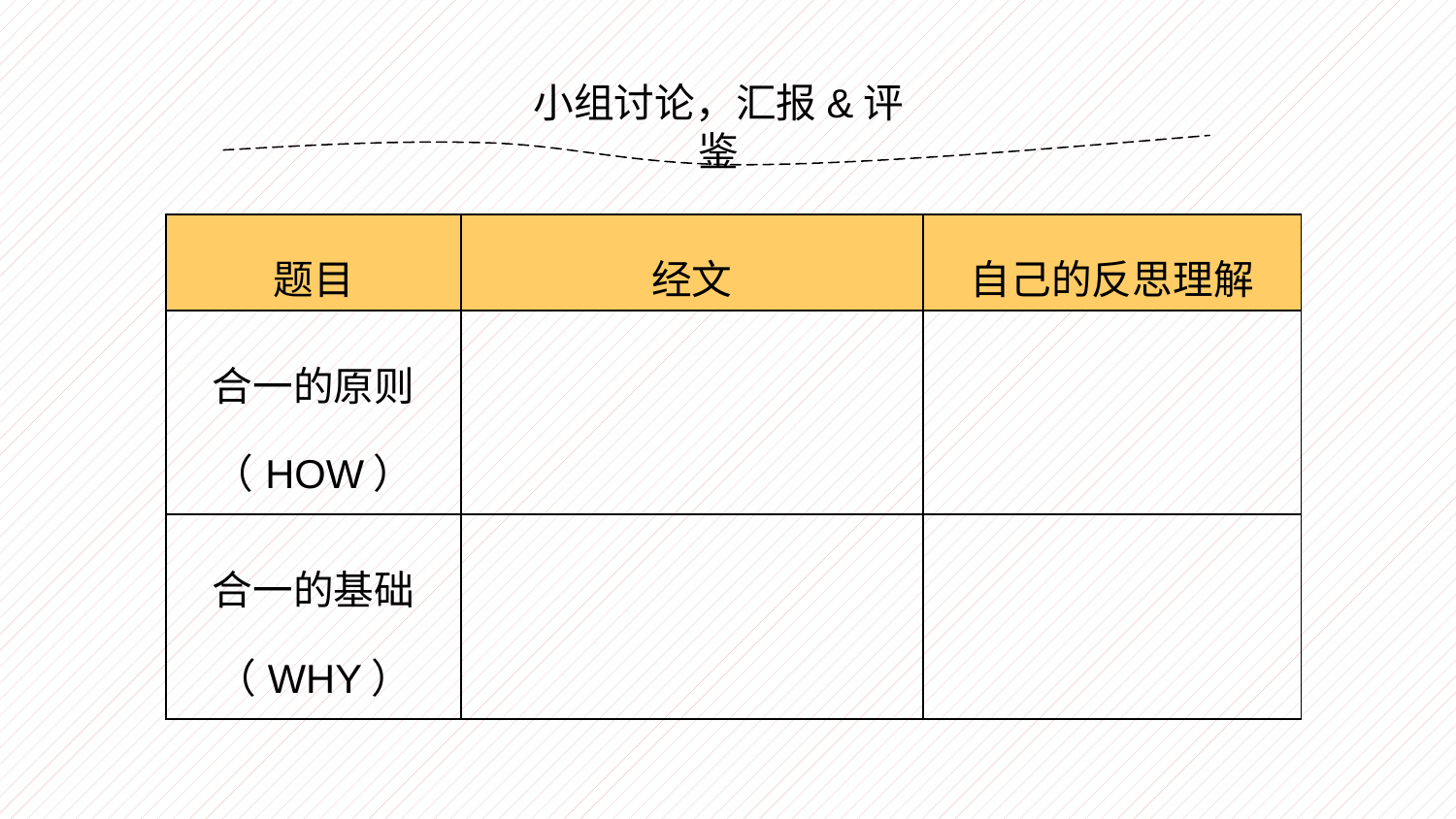

小组讨论，汇报&评鉴

| 题目 | 经文 | 自己的反思理解 |
| --- | --- | --- |
| 合一的原则 （HOW） |  |  |
| 合一的基础 （WHY） |  |  |